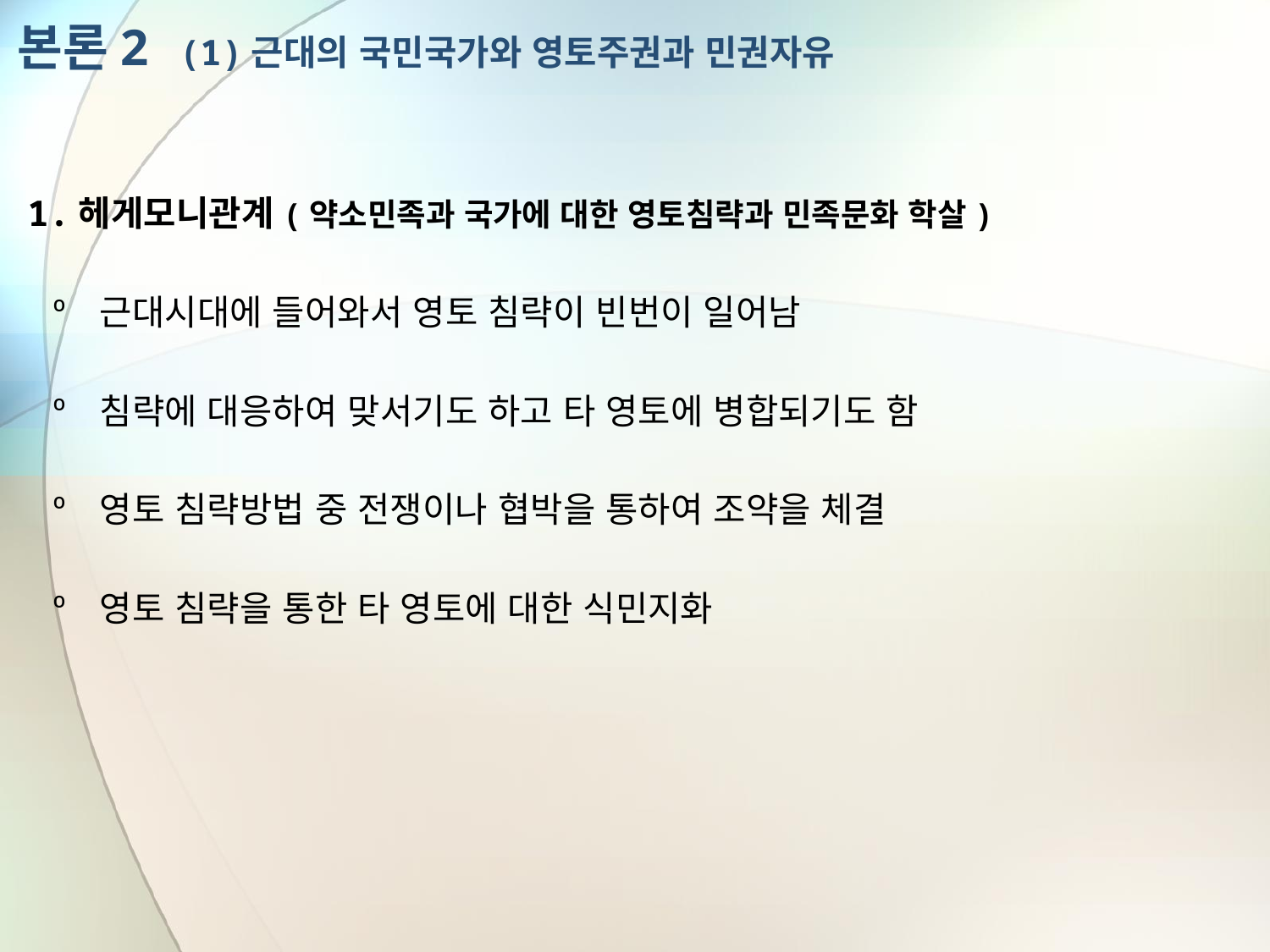

# 본론2 (1)근대의 국민국가와 영토주권과 민권자유

1.헤게모니관계(약소민족과 국가에 대한 영토침략과 민족문화 학살)

 º 근대시대에 들어와서 영토 침략이 빈번이 일어남

 º 침략에 대응하여 맞서기도 하고 타 영토에 병합되기도 함

 º 영토 침략방법 중 전쟁이나 협박을 통하여 조약을 체결

 º 영토 침략을 통한 타 영토에 대한 식민지화